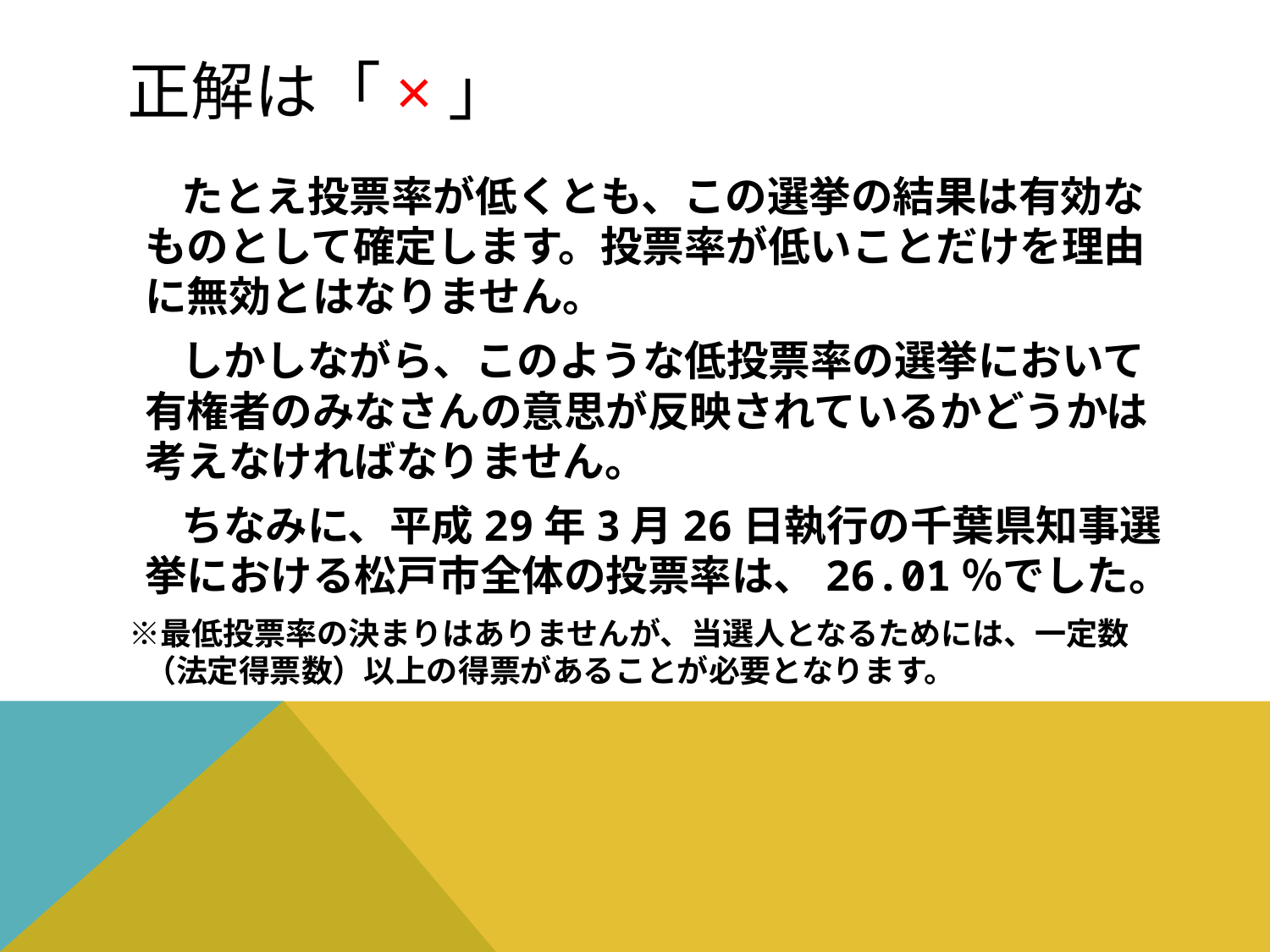

# 正解は「×」
　　たとえ投票率が低くとも、この選挙の結果は有効なものとして確定します。投票率が低いことだけを理由に無効とはなりません。
　　しかしながら、このような低投票率の選挙において有権者のみなさんの意思が反映されているかどうかは考えなければなりません。
　　ちなみに、平成29年3月26日執行の千葉県知事選挙における松戸市全体の投票率は、26.01％でした。
　※最低投票率の決まりはありませんが、当選人となるためには、一定数（法定得票数）以上の得票があることが必要となります。